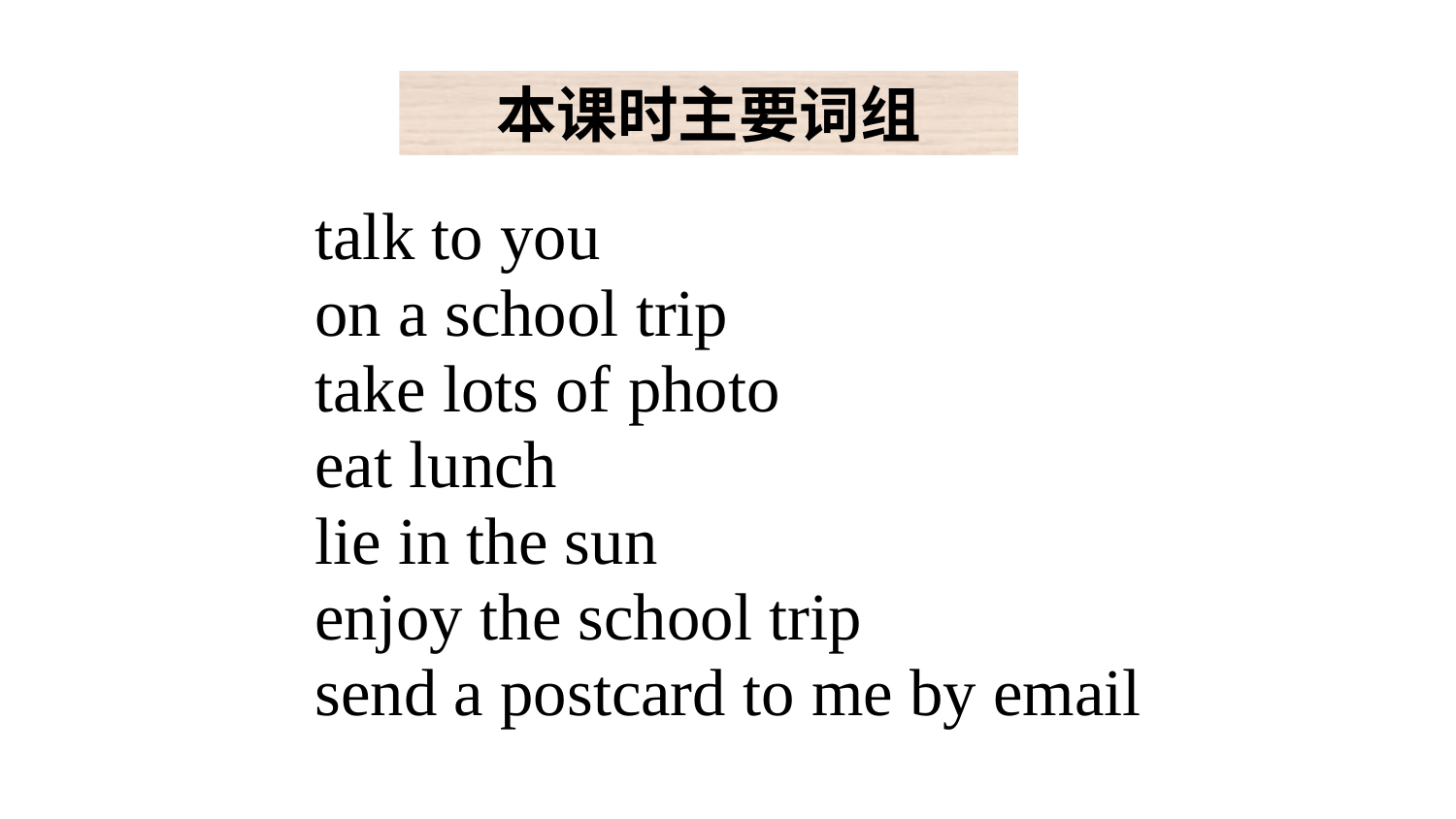

本课时主要词组
 talk to you
 on a school trip
 take lots of photo
 eat lunch
 lie in the sun
 enjoy the school trip
 send a postcard to me by email